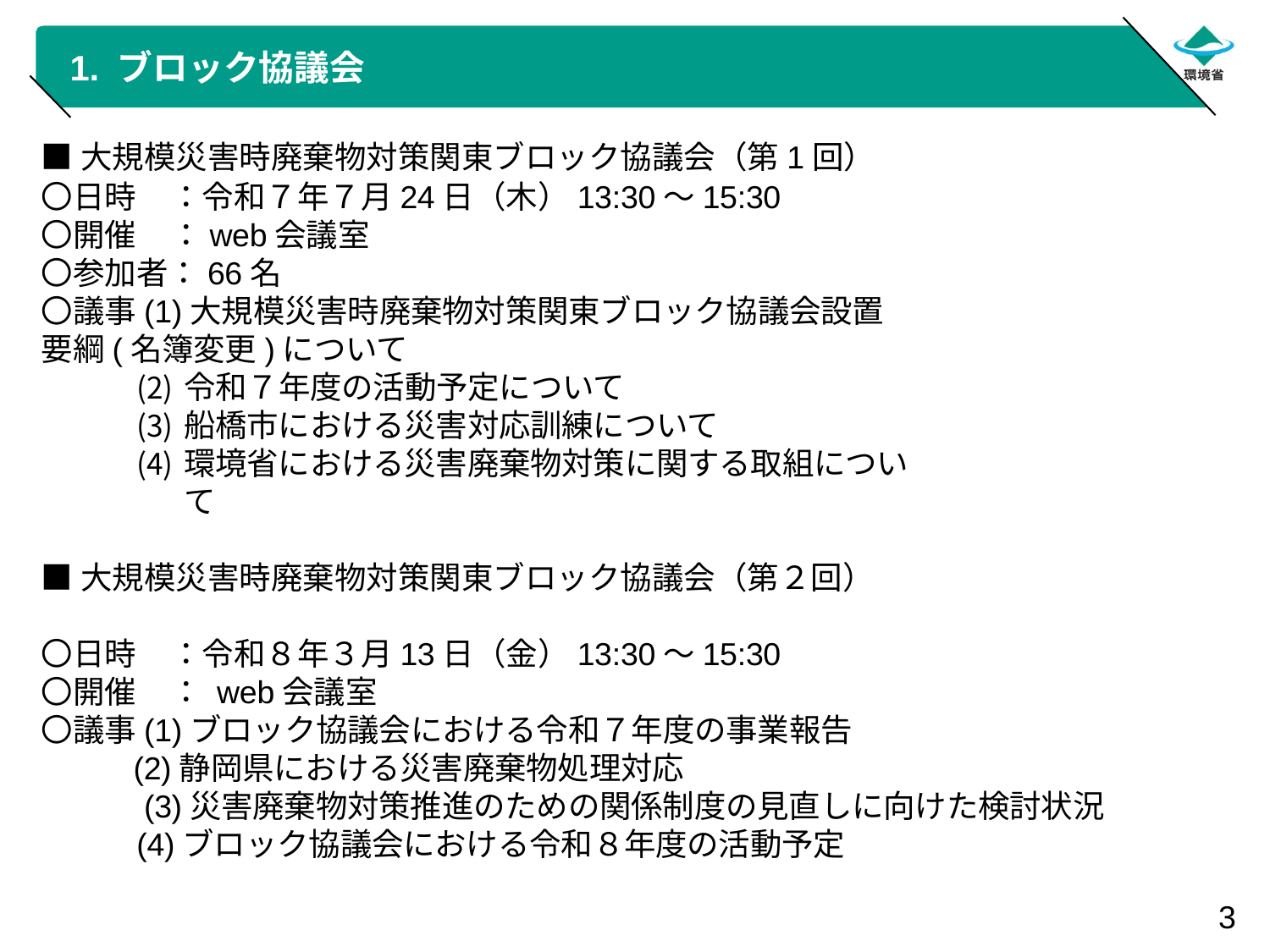

# 1. ブロック協議会
■大規模災害時廃棄物対策関東ブロック協議会（第1回）
〇日時	：令和７年７月24日（木）13:30～15:30
〇開催	：web会議室
〇参加者：66名
〇議事(1)大規模災害時廃棄物対策関東ブロック協議会設置要綱(名簿変更)について
令和７年度の活動予定について
船橋市における災害対応訓練について
環境省における災害廃棄物対策に関する取組について
■大規模災害時廃棄物対策関東ブロック協議会（第２回）
〇日時	：令和８年３月13日（金）13:30～15:30
〇開催	： web会議室
〇議事(1)ブロック協議会における令和７年度の事業報告
　　   (2)静岡県における災害廃棄物処理対応
　　　(3)災害廃棄物対策推進のための関係制度の見直しに向けた検討状況
(4)ブロック協議会における令和８年度の活動予定